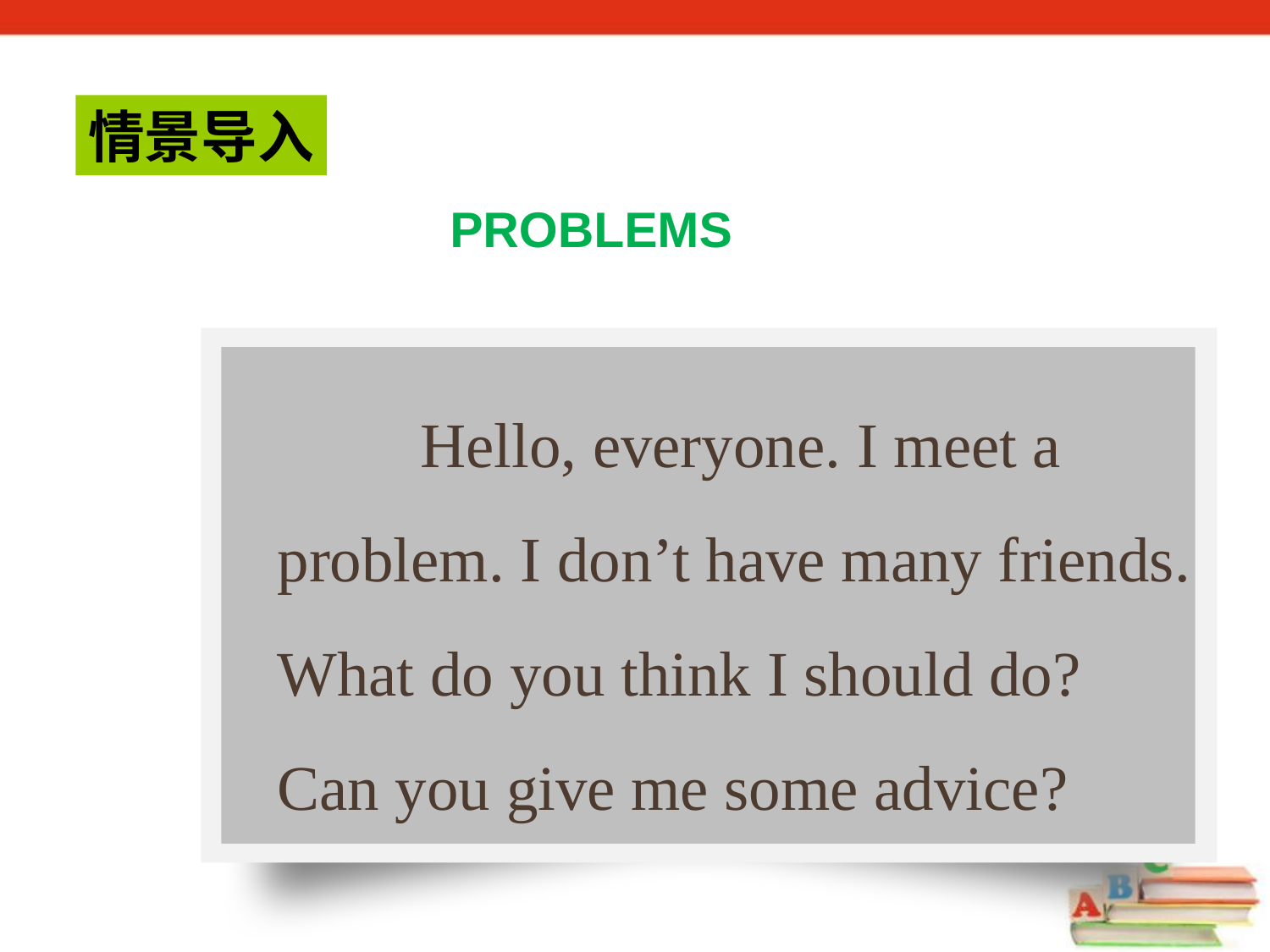

情景导入
 Problems

         Hello, everyone. I meet a   	problem. I don’t have many friends. What do you think I should do? Can you give me some advice?